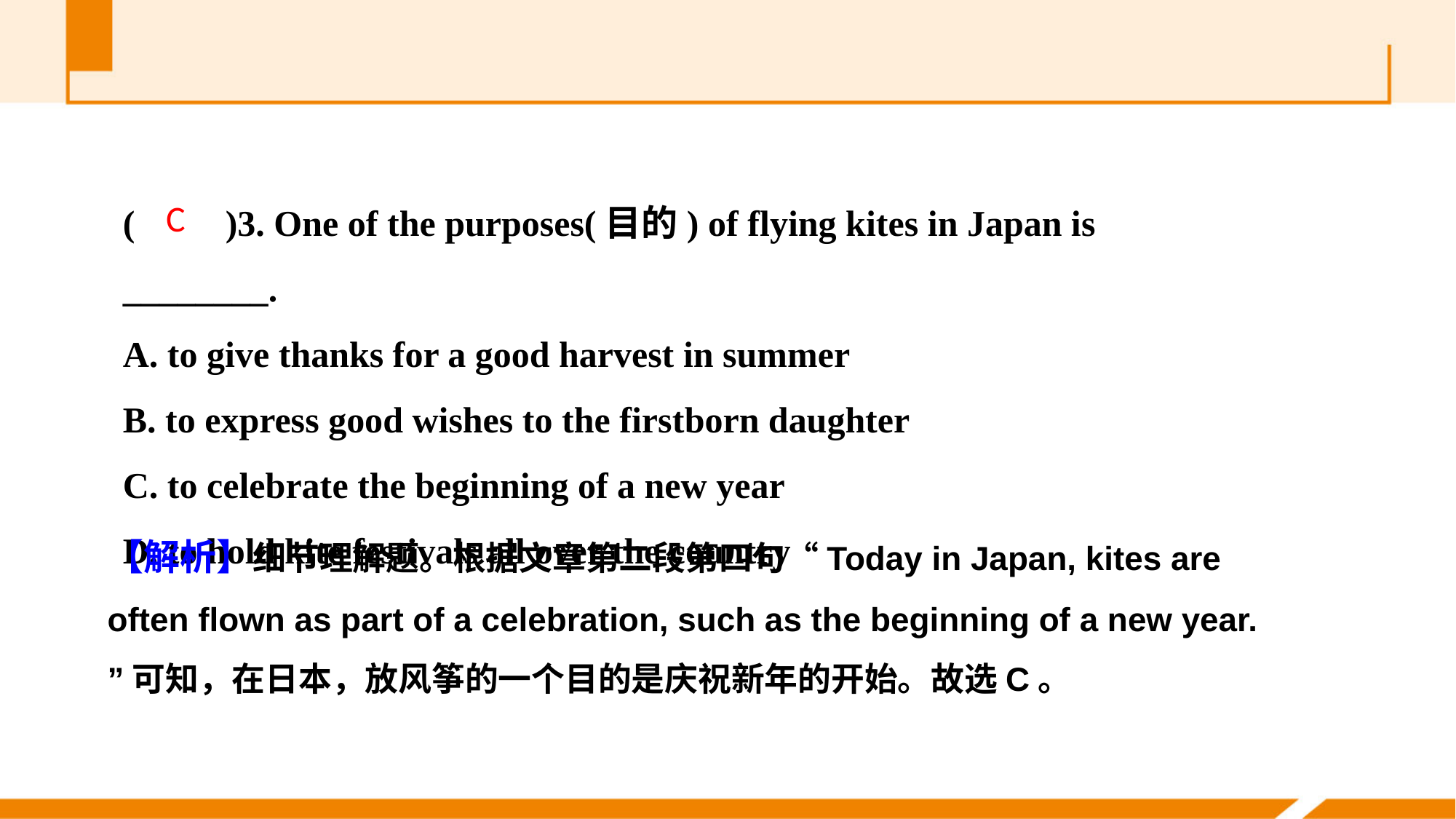

(　　)3. One of the purposes(目的) of flying kites in Japan is  ________.
A. to give thanks for a good harvest in summer
B. to express good wishes to the first­born daughter
C. to celebrate the beginning of a new year
D. to hold kite festivals all over the country
C
【解析】细节理解题。根据文章第二段第四句“Today in Japan, kites are often flown as part of a celebration, such as the beginning of a new year. ”可知，在日本，放风筝的一个目的是庆祝新年的开始。故选C。